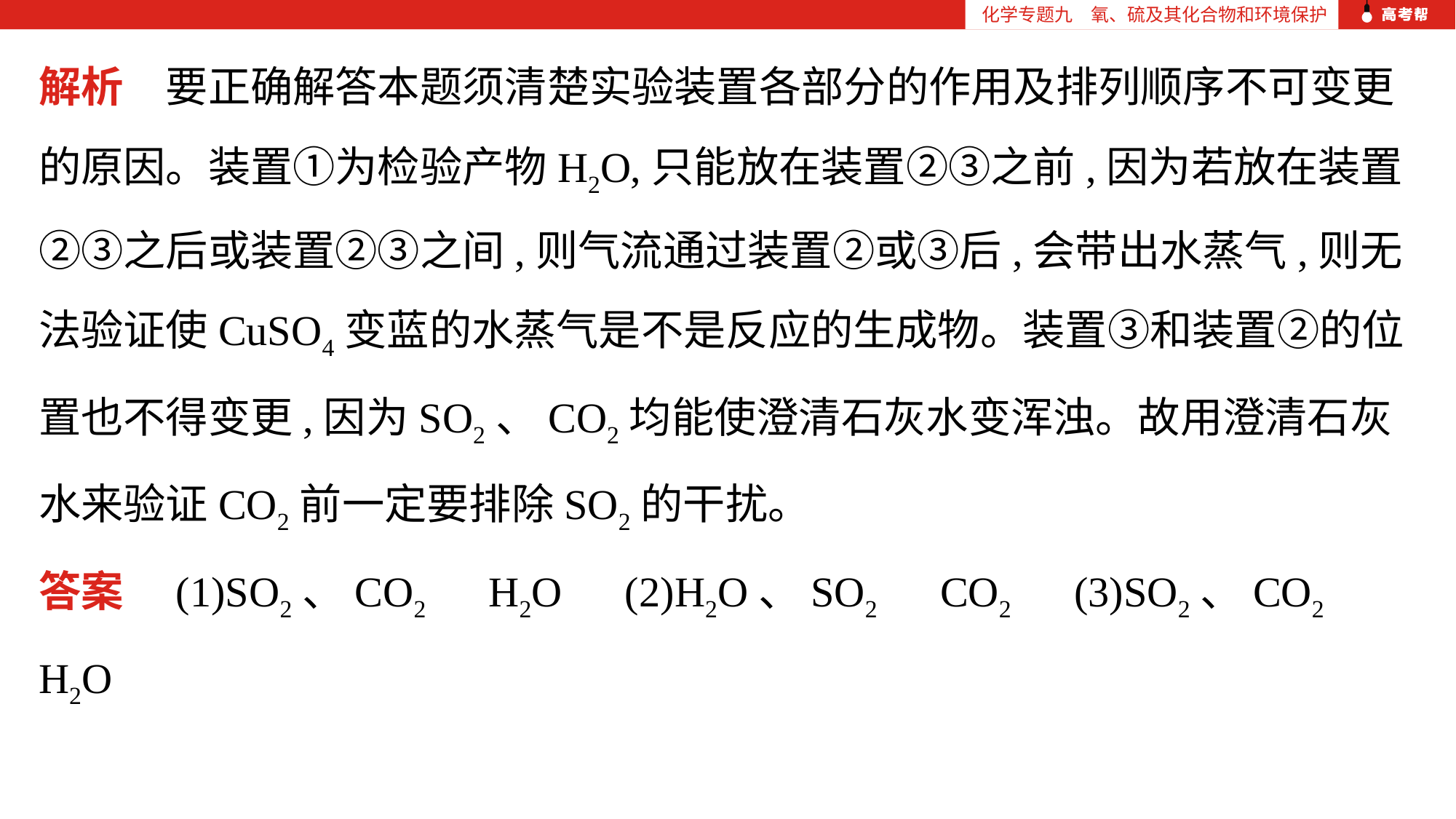

化学专题九　氧、硫及其化合物和环境保护

解析　要正确解答本题须清楚实验装置各部分的作用及排列顺序不可变更的原因。装置①为检验产物H2O,只能放在装置②③之前,因为若放在装置②③之后或装置②③之间,则气流通过装置②或③后,会带出水蒸气,则无法验证使CuSO4变蓝的水蒸气是不是反应的生成物。装置③和装置②的位置也不得变更,因为SO2、CO2均能使澄清石灰水变浑浊。故用澄清石灰水来验证CO2前一定要排除SO2的干扰。
答案　(1)SO2、CO2　H2O　(2)H2O、SO2　CO2　(3)SO2、CO2　H2O